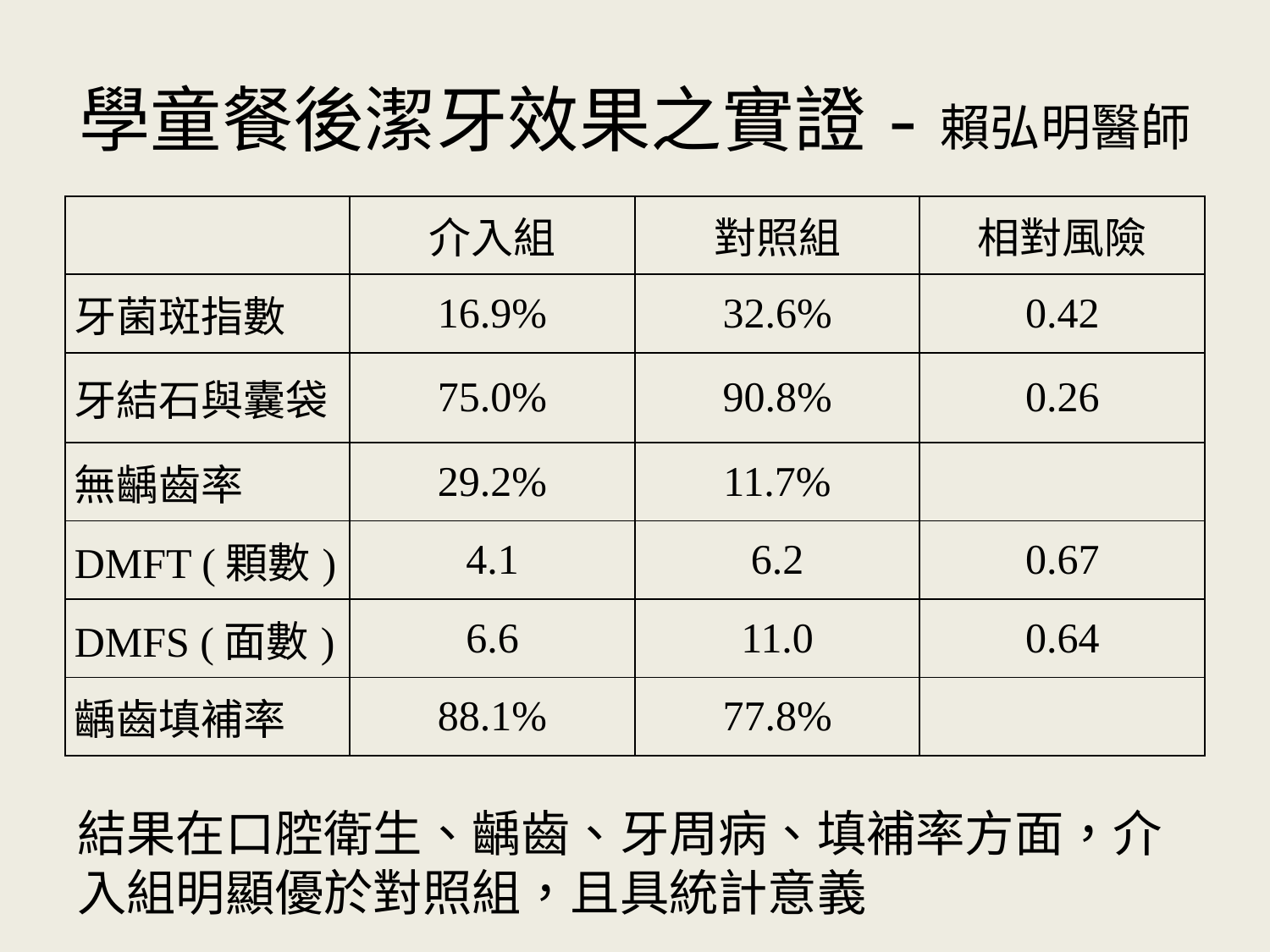

# 學童餐後潔牙效果之實證-賴弘明醫師
|  | 介入組 | 對照組 | 相對風險 |
| --- | --- | --- | --- |
| 牙菌斑指數 | 16.9% | 32.6% | 0.42 |
| 牙結石與囊袋 | 75.0% | 90.8% | 0.26 |
| 無齲齒率 | 29.2% | 11.7% |  |
| DMFT (顆數) | 4.1 | 6.2 | 0.67 |
| DMFS (面數) | 6.6 | 11.0 | 0.64 |
| 齲齒填補率 | 88.1% | 77.8% |  |
結果在口腔衛生、齲齒、牙周病、填補率方面，介入組明顯優於對照組，且具統計意義